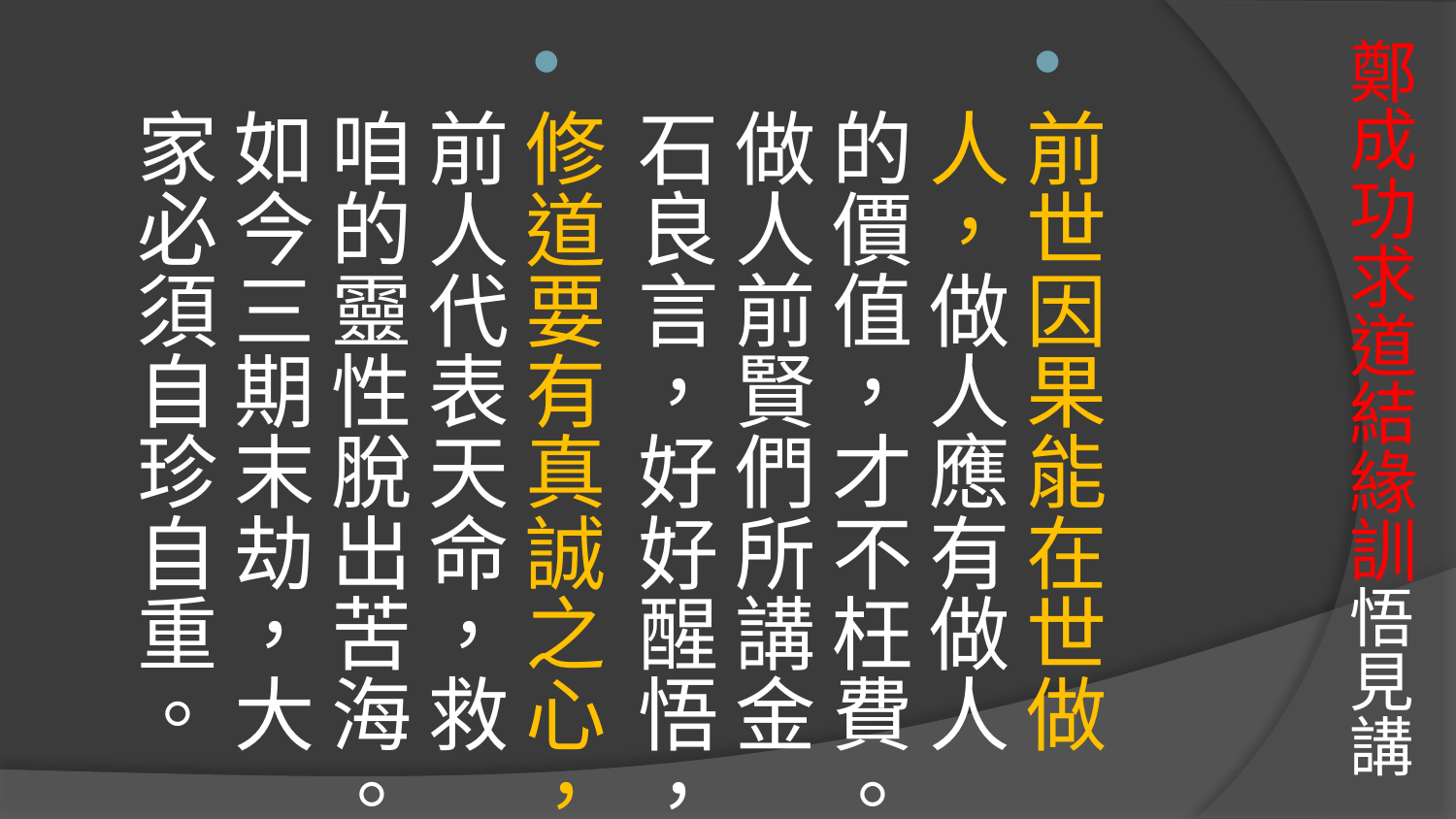

# 鄭成功求道結緣訓悟見講
前世因果能在世做人，做人應有做人的價值，才不枉費。做人前賢們所講金石良言，好好醒悟，
修道要有真誠之心，前人代表天命，救咱的靈性脫出苦海。如今三期末劫，大家必須自珍自重。